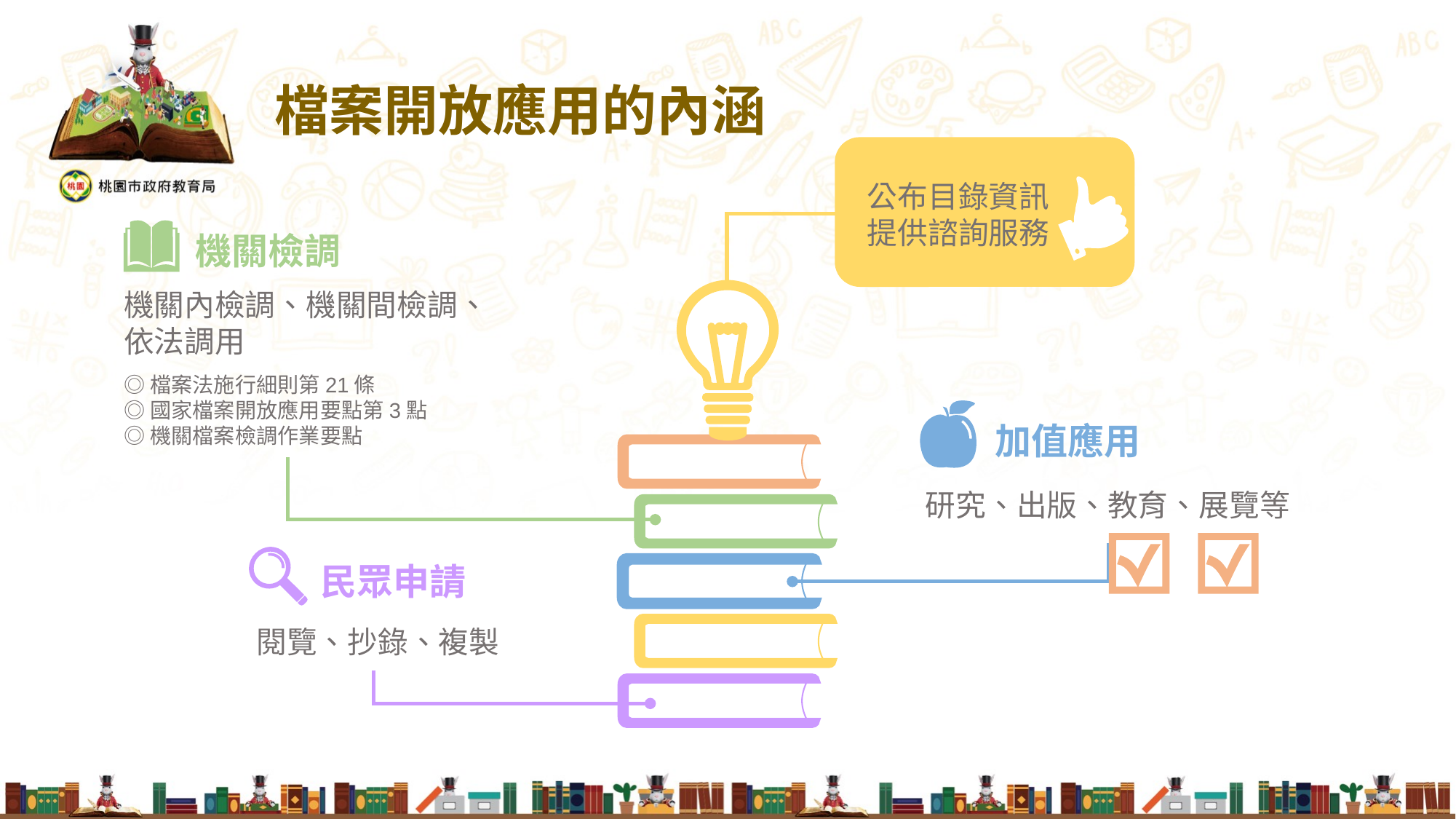

檔案開放應用的內涵

公布目錄資訊
提供諮詢服務

機關檢調
機關內檢調、機關間檢調、
依法調用
◎檔案法施行細則第21條
◎國家檔案開放應用要點第3點
◎機關檔案檢調作業要點

加值應用

研究、出版、教育、展覽等

民眾申請

閱覽、抄錄、複製